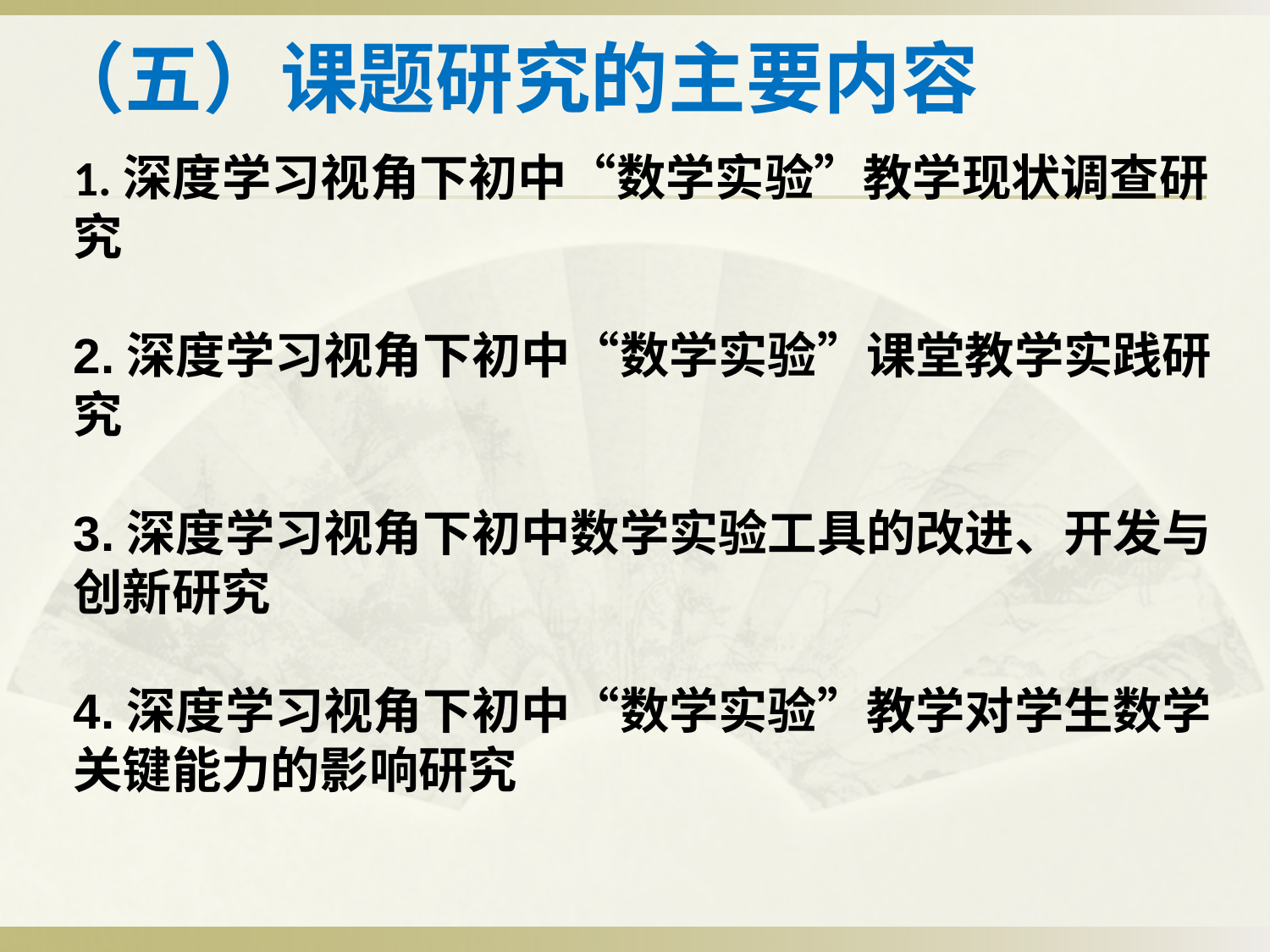

# （五）课题研究的主要内容
1.深度学习视角下初中“数学实验”教学现状调查研究

2.深度学习视角下初中“数学实验”课堂教学实践研究

3.深度学习视角下初中数学实验工具的改进、开发与创新研究

4.深度学习视角下初中“数学实验”教学对学生数学关键能力的影响研究